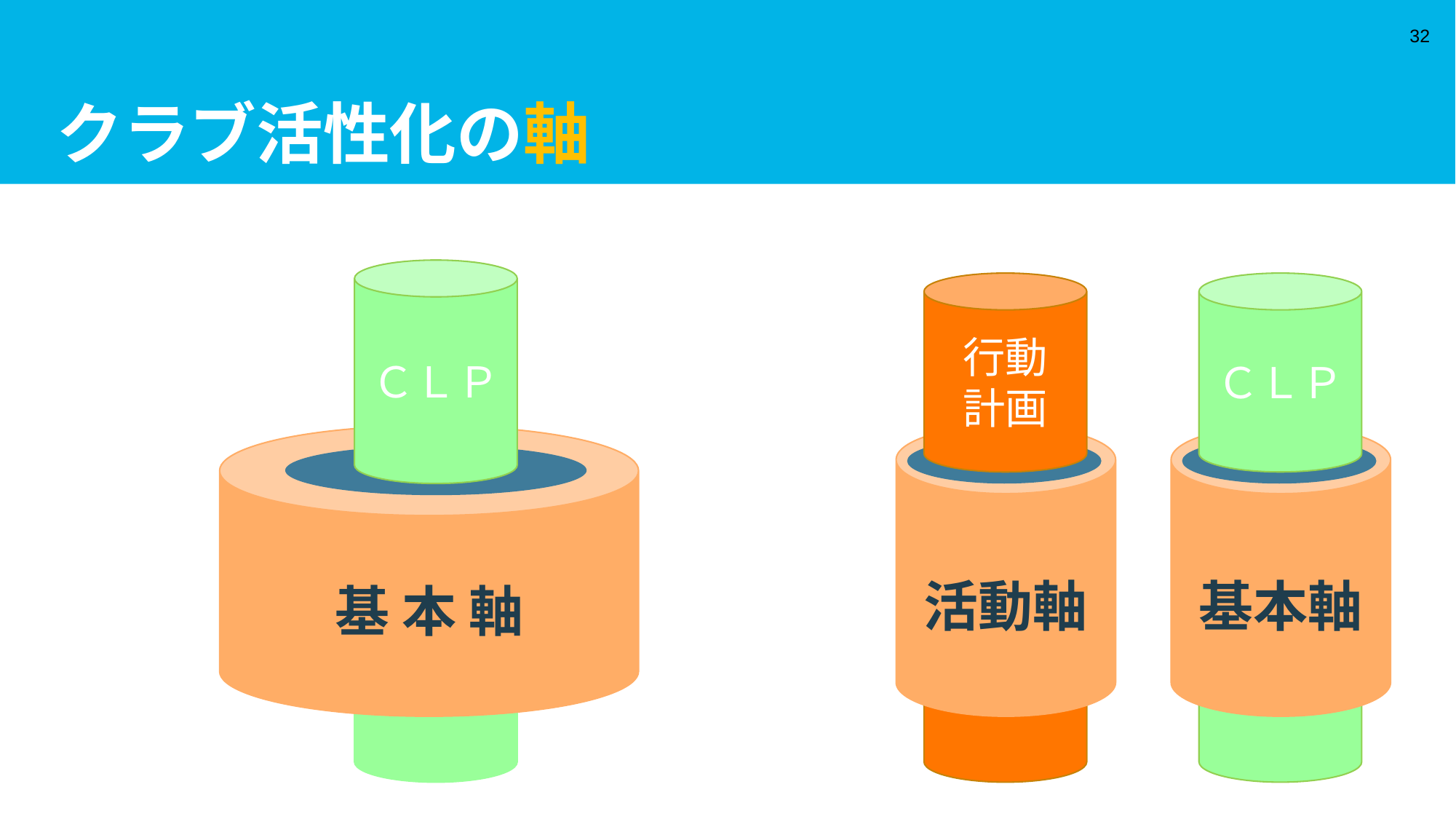

# クラブ活性化の軸
32
ＣＬＰ
行動
計画
ＣＬＰ
基 本 軸
活動軸
基本軸